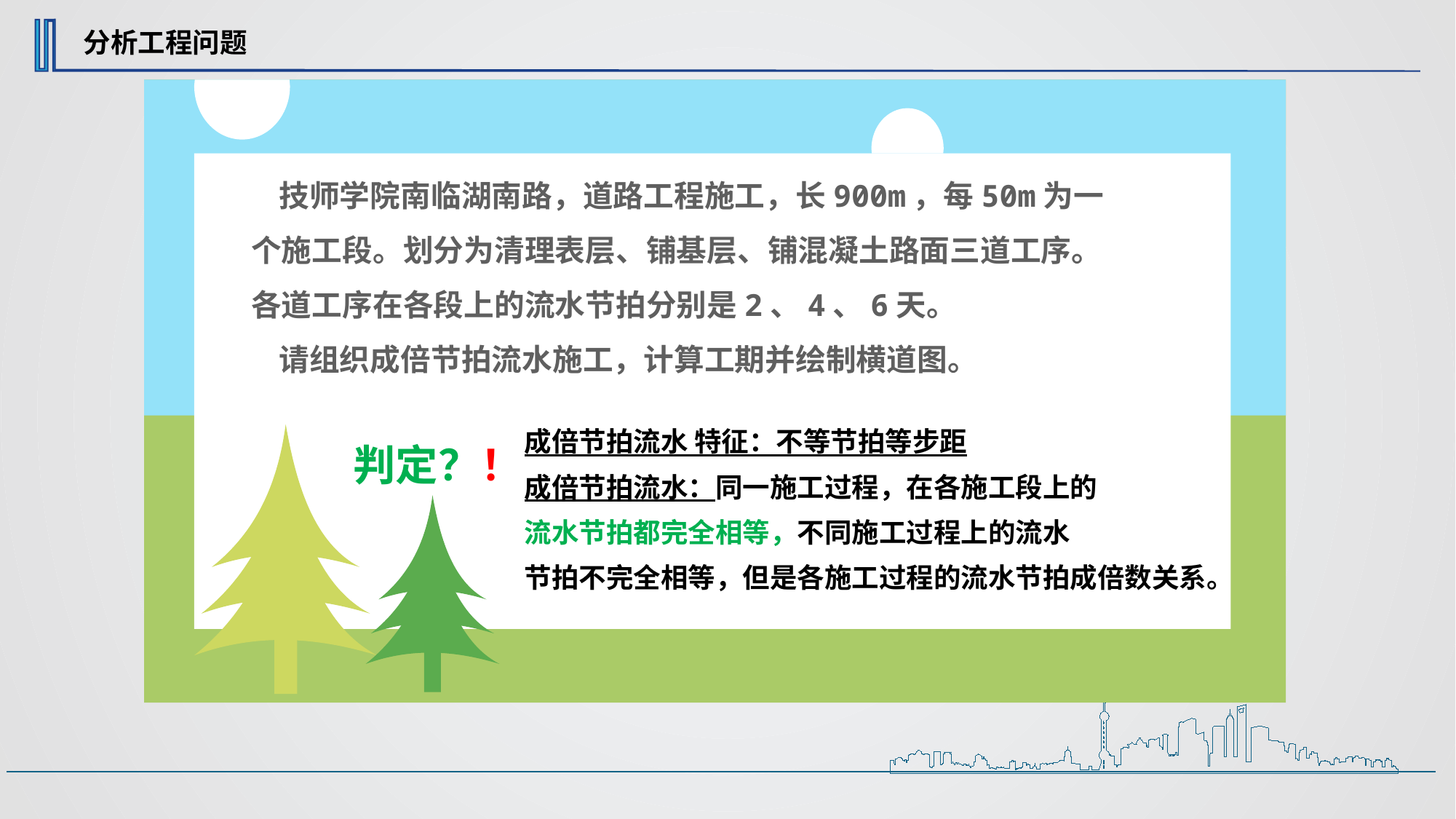

分析工程问题

   技师学院南临湖南路，道路工程施工，长900m，每50m为一个施工段。划分为清理表层、铺基层、铺混凝土路面三道工序。各道工序在各段上的流水节拍分别是2、4、6天。
   请组织成倍节拍流水施工，计算工期并绘制横道图。
成倍节拍流水 特征：不等节拍等步距
成倍节拍流水：同一施工过程，在各施工段上的
流水节拍都完全相等，不同施工过程上的流水
节拍不完全相等，但是各施工过程的流水节拍成倍数关系。

判定？！